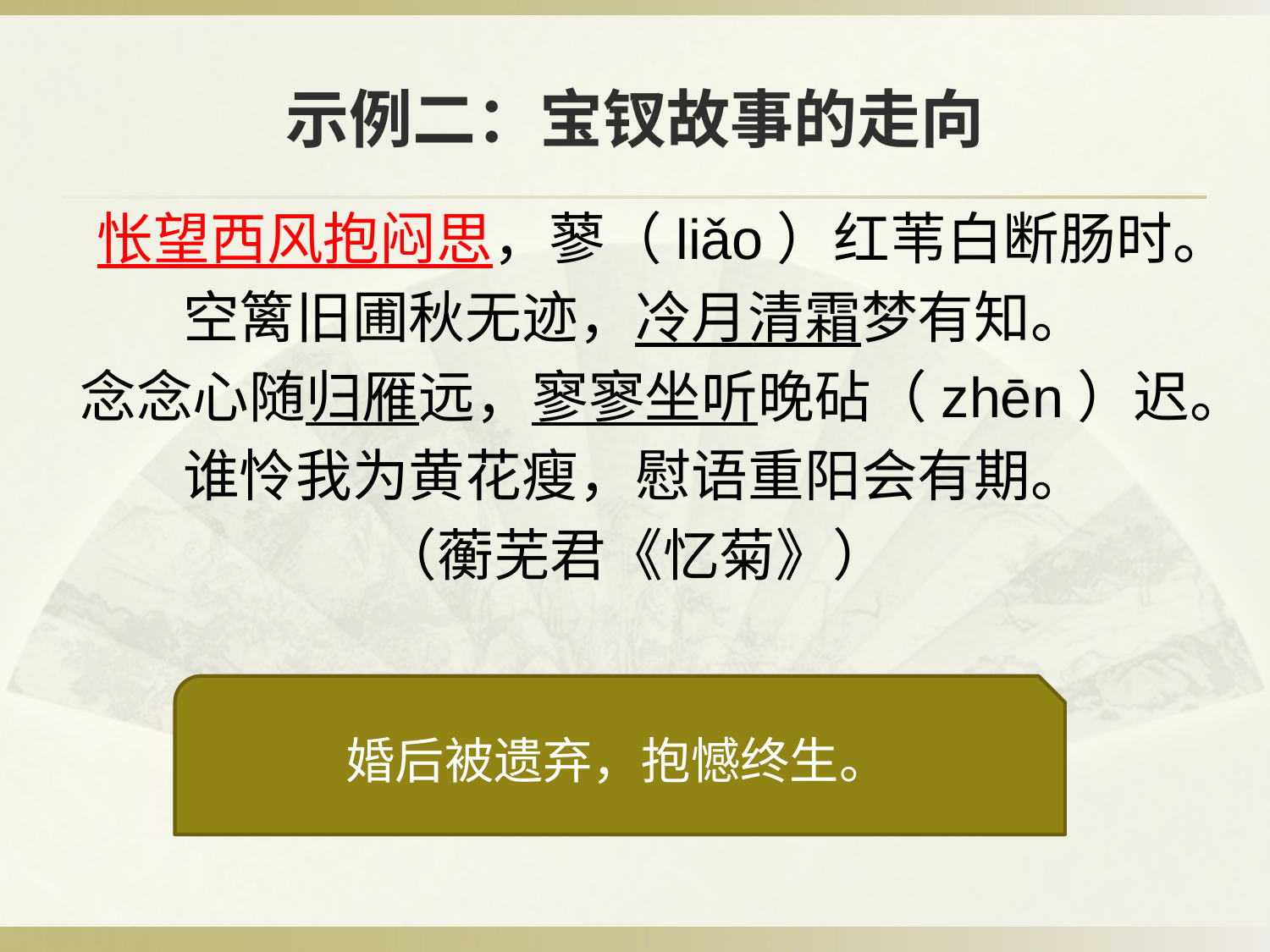

# 示例二：宝钗故事的走向
怅望西风抱闷思，蓼（liǎo）红苇白断肠时。
空篱旧圃秋无迹，冷月清霜梦有知。
念念心随归雁远，寥寥坐听晚砧（zhēn）迟。
谁怜我为黄花瘦，慰语重阳会有期。
（蘅芜君《忆菊》）

婚后被遗弃，抱憾终生。